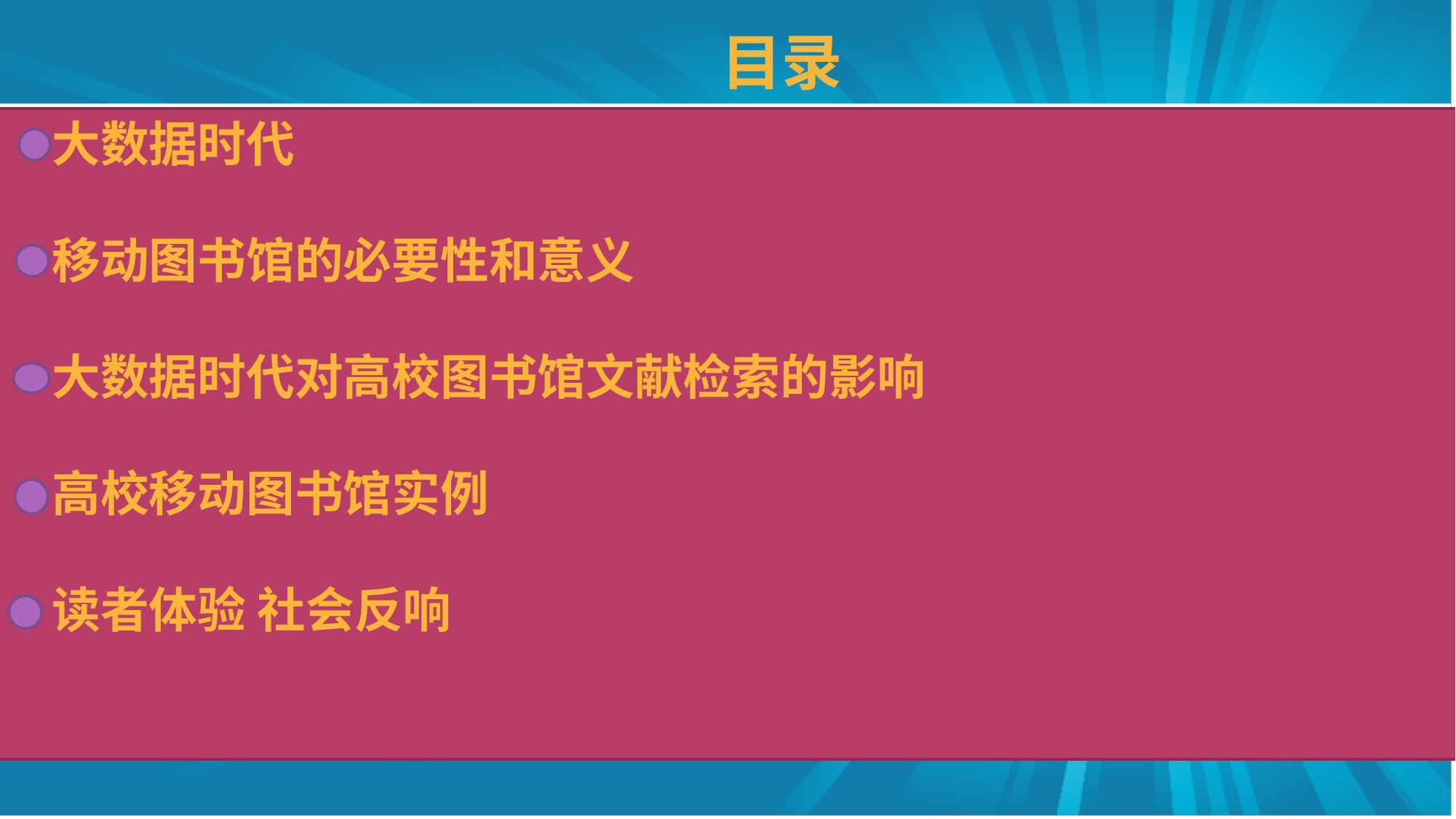

# 目录
   大数据时代

   移动图书馆的必要性和意义

   大数据时代对高校图书馆文献检索的影响

   高校移动图书馆实例

   读者体验 社会反响